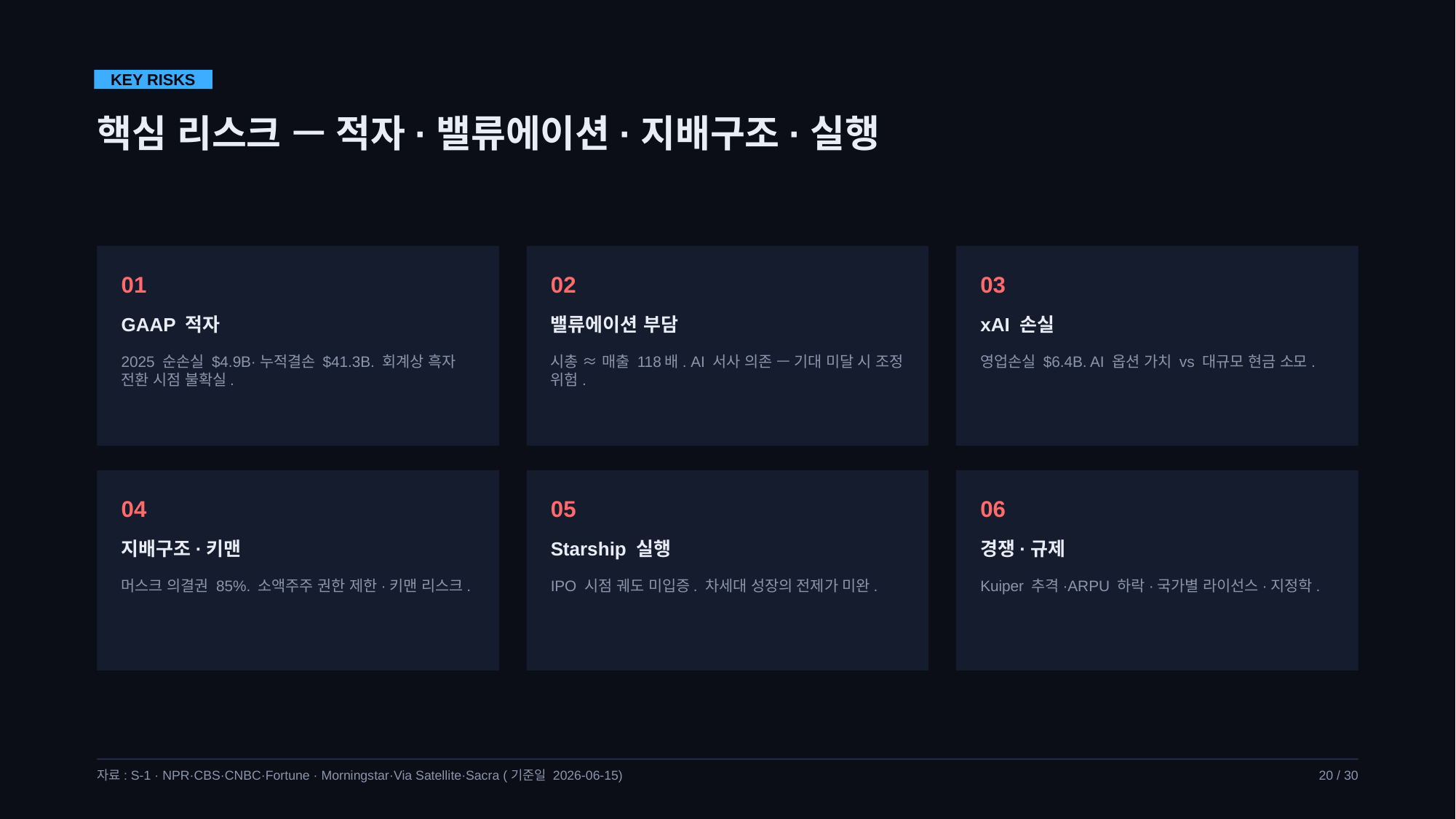

KEY RISKS
핵심 리스크 — 적자·밸류에이션·지배구조·실행

01
02
03
GAAP 적자
밸류에이션 부담
xAI 손실
2025 순손실 $4.9B·누적결손 $41.3B. 회계상 흑자 전환 시점 불확실.
시총 ≈ 매출 118배. AI 서사 의존 — 기대 미달 시 조정 위험.
영업손실 $6.4B. AI 옵션 가치 vs 대규모 현금 소모.

04
05
06
지배구조·키맨
Starship 실행
경쟁·규제
머스크 의결권 85%. 소액주주 권한 제한·키맨 리스크.
IPO 시점 궤도 미입증. 차세대 성장의 전제가 미완.
Kuiper 추격·ARPU 하락·국가별 라이선스·지정학.

자료: S-1 · NPR·CBS·CNBC·Fortune · Morningstar·Via Satellite·Sacra (기준일 2026-06-15)
20 / 30